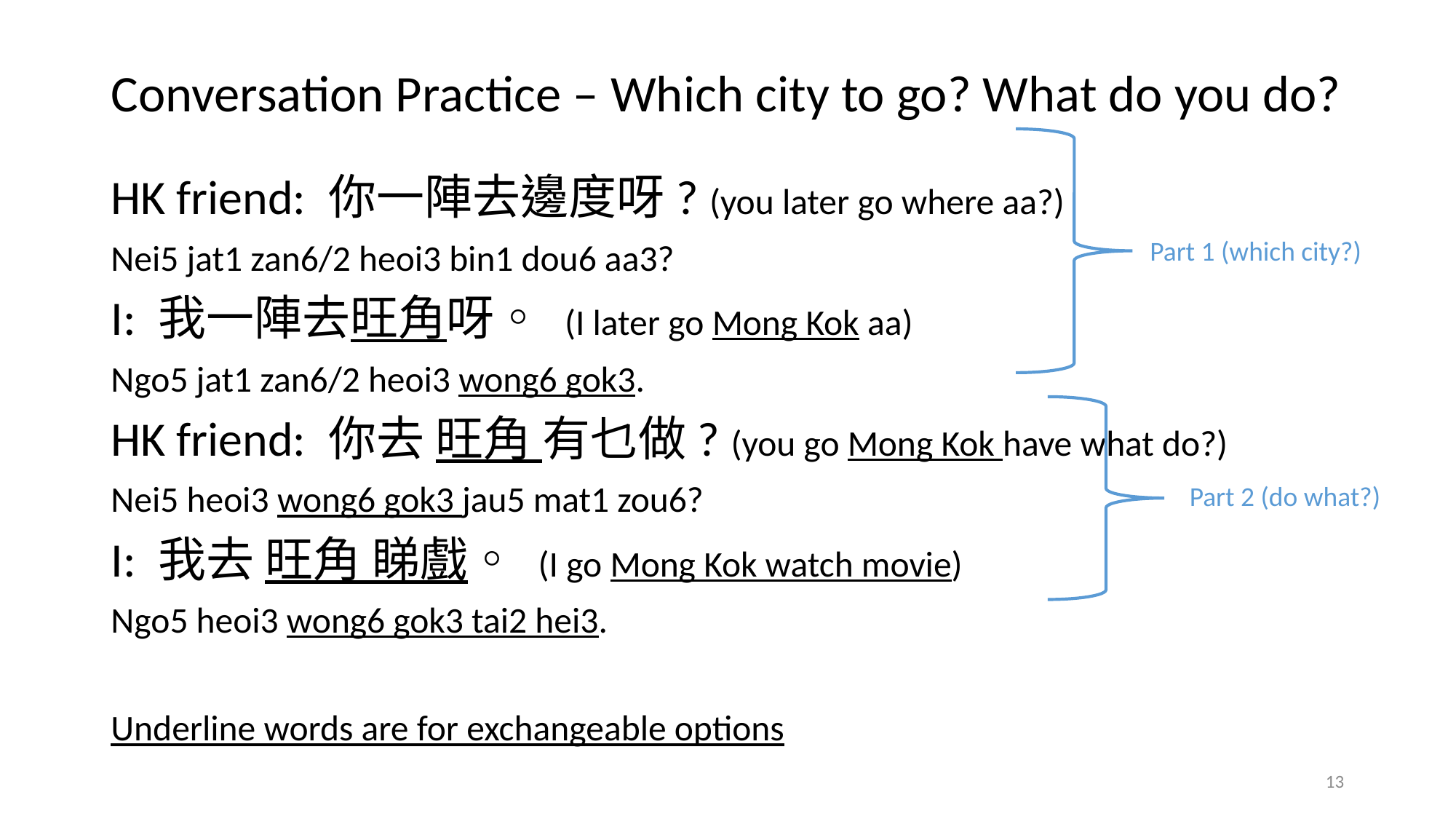

# Conversation Practice – Which city to go? What do you do?

HK friend: 你一陣去邊度呀? (you later go where aa?)
Nei5 jat1 zan6/2 heoi3 bin1 dou6 aa3?
I: 我一陣去旺角呀◦ (I later go Mong Kok aa)
Ngo5 jat1 zan6/2 heoi3 wong6 gok3.
HK friend: 你去 旺角 有乜做? (you go Mong Kok have what do?)
Nei5 heoi3 wong6 gok3 jau5 mat1 zou6?
I: 我去 旺角 睇戲◦ (I go Mong Kok watch movie)
Ngo5 heoi3 wong6 gok3 tai2 hei3.

Underline words are for exchangeable options
Part 1 (which city?)

Part 2 (do what?)
13